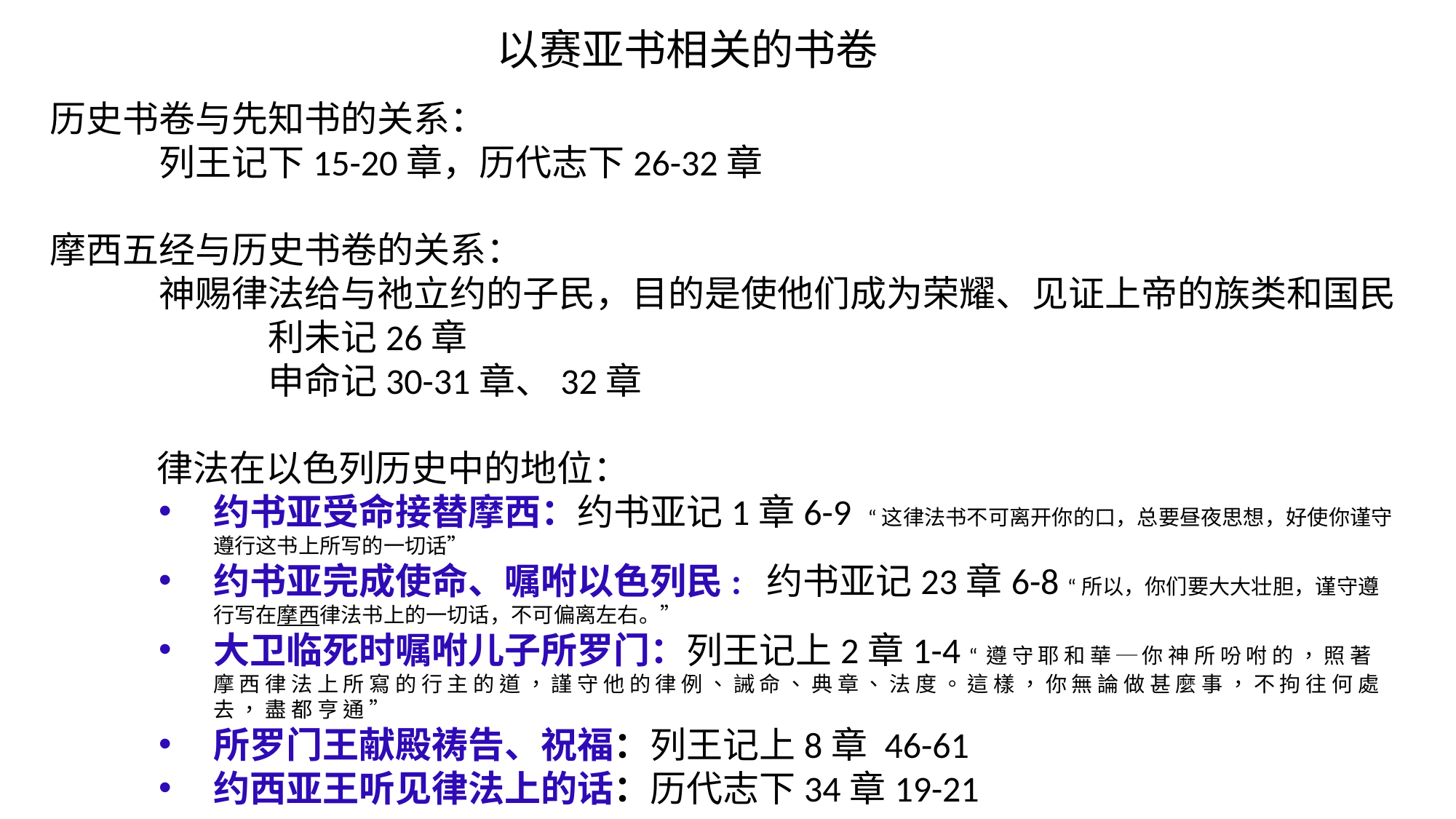

以赛亚书相关的书卷

历史书卷与先知书的关系：
	列王记下15-20章，历代志下26-32章

摩西五经与历史书卷的关系：
	神赐律法给与祂立约的子民，目的是使他们成为荣耀、见证上帝的族类和国民
	利未记26章
	申命记30-31章、32章

            律法在以色列历史中的地位：
约书亚受命接替摩西：约书亚记1章6-9  “这律法书不可离开你的口，总要昼夜思想，好使你谨守遵行这书上所写的一切话”
约书亚完成使命、嘱咐以色列民:  约书亚记23章6-8 “所以，你们要大大壮胆，谨守遵行写在摩西律法书上的一切话，不可偏离左右。”
大卫临死时嘱咐儿子所罗门：列王记上2章1-4 “ 遵 守 耶 和 華 ─ 你 神 所 吩 咐 的 ， 照 著 摩 西 律 法 上 所 寫 的 行 主 的 道 ， 謹 守 他 的 律 例 、 誡 命 、 典 章 、 法 度 。 這 樣 ， 你 無 論 做 甚 麼 事 ， 不 拘 往 何 處 去 ， 盡 都 亨 通 ”
所罗门王献殿祷告、祝福：列王记上8章 46-61
约西亚王听见律法上的话：历代志下34章19-21